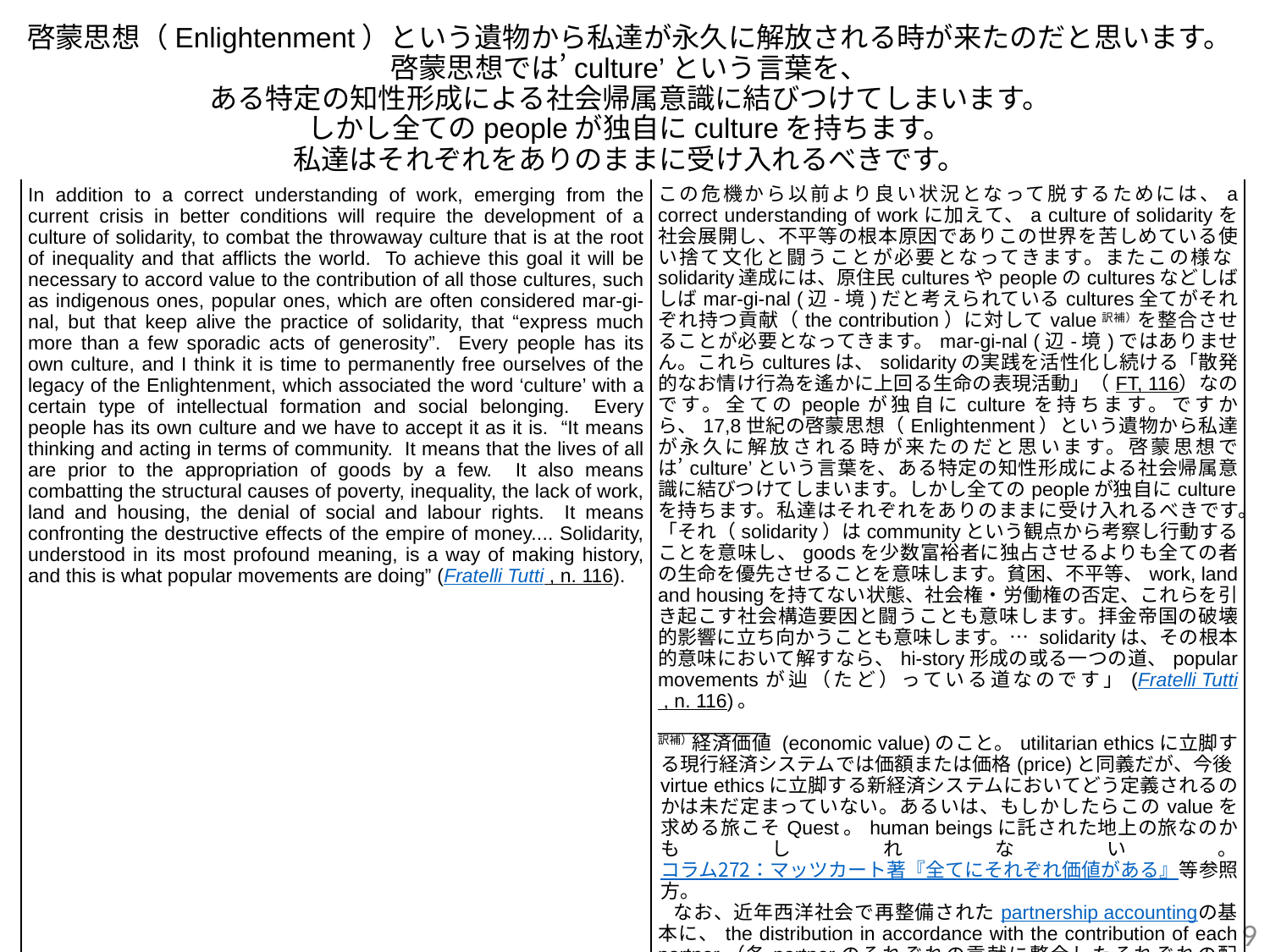

# 啓蒙思想（Enlightenment）という遺物から私達が永久に解放される時が来たのだと思います。 啓蒙思想では’culture’という言葉を、 ある特定の知性形成による社会帰属意識に結びつけてしまいます。 しかし全てのpeopleが独自にcultureを持ちます。 私達はそれぞれをありのままに受け入れるべきです。
| In addition to a correct understanding of work, emerging from the current crisis in better conditions will require the development of a culture of solidarity, to combat the throwaway culture that is at the root of inequality and that afflicts the world. To achieve this goal it will be necessary to accord value to the contribution of all those cultures, such as indigenous ones, popular ones, which are often considered mar-gi-nal, but that keep alive the practice of solidarity, that “express much more than a few sporadic acts of generosity”. Every people has its own culture, and I think it is time to permanently free ourselves of the legacy of the Enlightenment, which associated the word ‘culture’ with a certain type of intellectual formation and social belonging. Every people has its own culture and we have to accept it as it is. “It means thinking and acting in terms of community. It means that the lives of all are prior to the appropriation of goods by a few. It also means combatting the structural causes of poverty, inequality, the lack of work, land and housing, the denial of social and labour rights. It means confronting the destructive effects of the empire of money.... Solidarity, understood in its most profound meaning, is a way of making history, and this is what popular movements are doing” (Fratelli Tutti , n. 116). | この危機から以前より良い状況となって脱するためには、a correct understanding of workに加えて、a culture of solidarityを社会展開し、不平等の根本原因でありこの世界を苦しめている使い捨て文化と闘うことが必要となってきます。またこの様なsolidarity達成には、原住民culturesやpeopleのculturesなどしばしばmar-gi-nal (辺-境)だと考えられているcultures全てがそれぞれ持つ貢献（the contribution）に対してvalue訳補）を整合させることが必要となってきます。mar-gi-nal (辺-境)ではありません。これらculturesは、solidarityの実践を活性化し続ける「散発的なお情け行為を遙かに上回る生命の表現活動」（FT, 116）なのです。全てのpeopleが独自にcultureを持ちます。ですから、17,8世紀の啓蒙思想（Enlightenment）という遺物から私達が永久に解放される時が来たのだと思います。啓蒙思想では’culture’という言葉を、ある特定の知性形成による社会帰属意識に結びつけてしまいます。しかし全てのpeopleが独自にcultureを持ちます。私達はそれぞれをありのままに受け入れるべきです。「それ（solidarity）はcommunityという観点から考察し行動することを意味し、goodsを少数富裕者に独占させるよりも全ての者の生命を優先させることを意味します。貧困、不平等、work, land and housingを持てない状態、社会権・労働権の否定、これらを引き起こす社会構造要因と闘うことも意味します。拝金帝国の破壊的影響に立ち向かうことも意味します。… solidarityは、その根本的意味において解すなら、hi-story形成の或る一つの道、popular movementsが辿（たど）っている道なのです」(Fratelli Tutti , n. 116)。 \_\_\_\_\_\_\_\_\_\_ 訳補）経済価値 (economic value)のこと。utilitarian ethicsに立脚する現行経済システムでは価額または価格(price)と同義だが、今後virtue ethicsに立脚する新経済システムにおいてどう定義されるのかは未だ定まっていない。あるいは、もしかしたらこのvalueを求める旅こそQuest。human beingsに託された地上の旅なのかもしれない。コラム272：マッツカート著『全てにそれぞれ価値がある』等参照方。 なお、近年西洋社会で再整備されたpartnership accountingの基本に、the distribution in accordance with the contribution of each partner（各partnerのそれぞれの貢献に整合したそれぞれの配分）という衡平性（equity）重視の考え方がある。同根の考え方だろう。 |
| --- | --- |
9